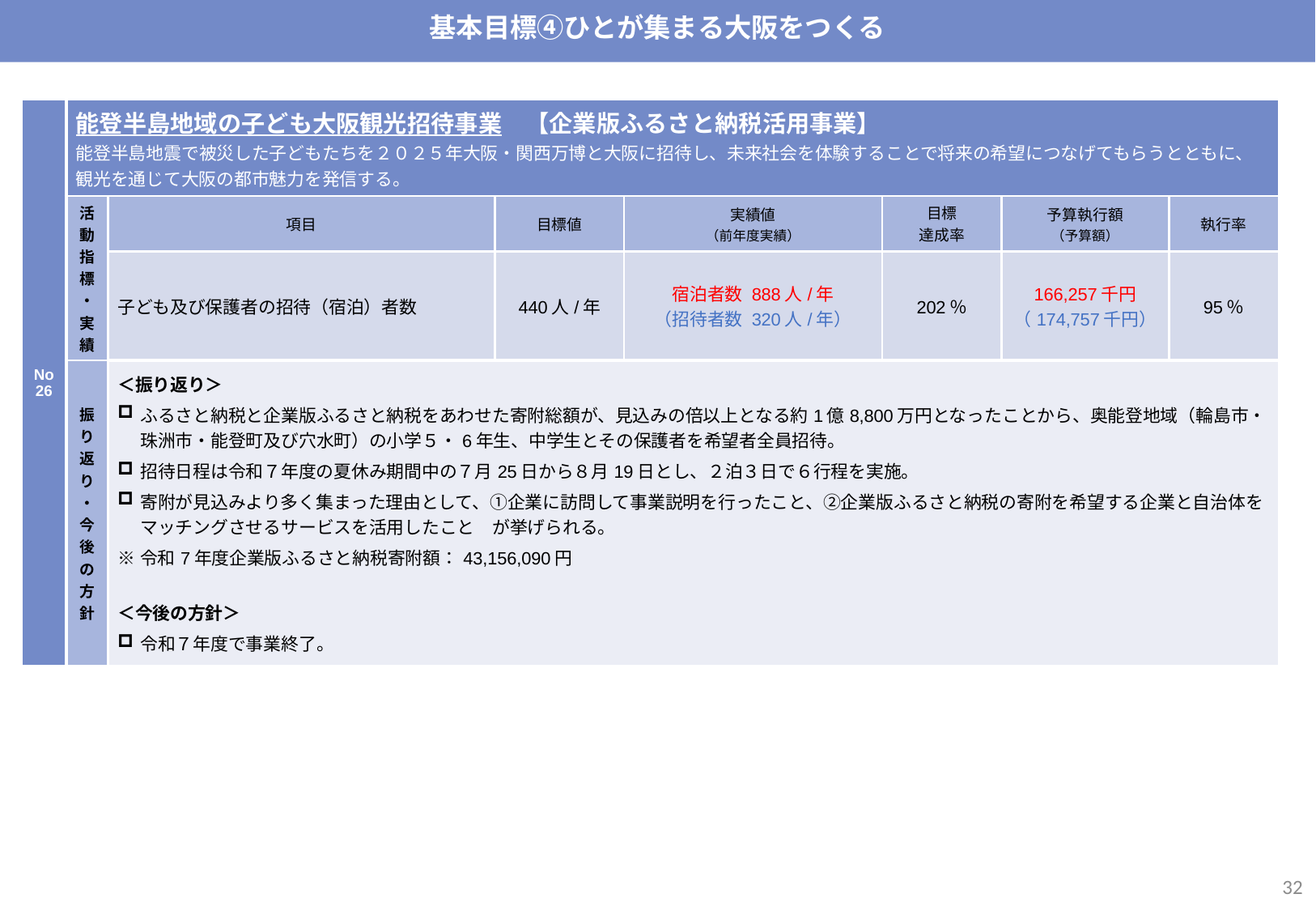

基本目標④ひとが集まる大阪をつくる
| No26 | 能登半島地域の子ども大阪観光招待事業　【企業版ふるさと納税活用事業】 能登半島地震で被災した子どもたちを２０２５年大阪・関西万博と大阪に招待し、未来社会を体験することで将来の希望につなげてもらうとともに、観光を通じて大阪の都市魅力を発信する。 |  |  |  |  |  |  |
| --- | --- | --- | --- | --- | --- | --- | --- |
|  | 活動指標・実績 | 項目 | 目標値 | 実績値 （前年度実績） | 目標 達成率 | 予算執行額 （予算額） | 執行率 |
|  |  | 子ども及び保護者の招待（宿泊）者数 | 440人/年 | 宿泊者数 888人/年 （招待者数 320人/年） | 202％ | 166,257千円 （174,757千円） | 95％ |
|  | 振り返り・今後の方針 | ＜振り返り＞ ふるさと納税と企業版ふるさと納税をあわせた寄附総額が、見込みの倍以上となる約1億8,800万円となったことから、奥能登地域（輪島市・珠洲市・能登町及び穴水町）の小学５・6年生、中学生とその保護者を希望者全員招待。 招待日程は令和７年度の夏休み期間中の７月25日から８月19日とし、２泊３日で６行程を実施。 寄附が見込みより多く集まった理由として、①企業に訪問して事業説明を行ったこと、②企業版ふるさと納税の寄附を希望する企業と自治体をマッチングさせるサービスを活用したこと　が挙げられる。 ※令和7年度企業版ふるさと納税寄附額：43,156,090円 ＜今後の方針＞ 令和７年度で事業終了。 |  |  |  |  |  |
32